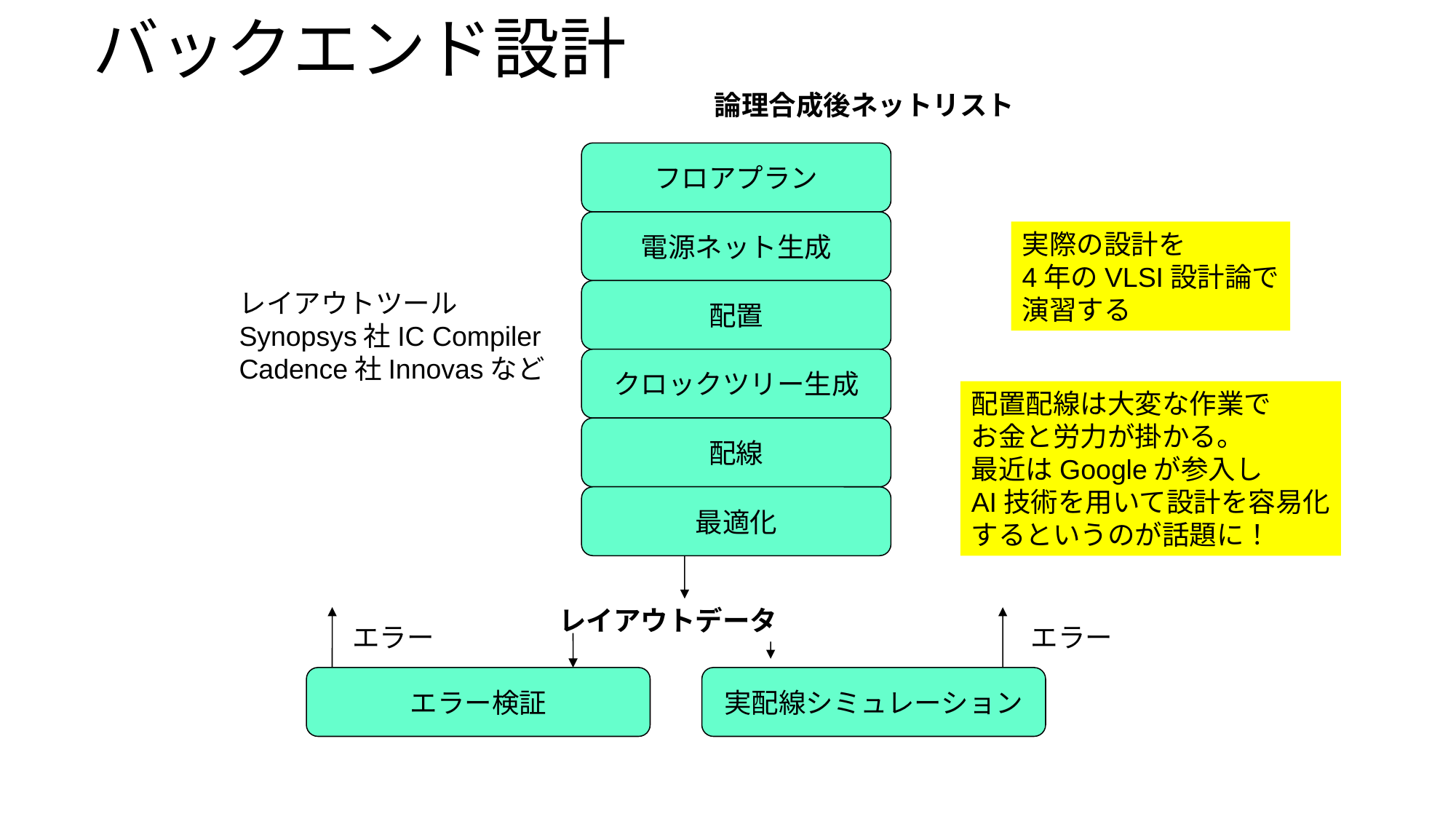

# バックエンド設計
論理合成後ネットリスト
フロアプラン
電源ネット生成
実際の設計を
4年のVLSI設計論で
演習する
レイアウトツール
Synopsys社IC Compiler
Cadence社Innovasなど

配置
クロックツリー生成
配置配線は大変な作業で
お金と労力が掛かる。
最近はGoogleが参入し
AI技術を用いて設計を容易化
するというのが話題に！
配線
最適化

レイアウトデータ

エラー
エラー

エラー検証
実配線シミュレーション